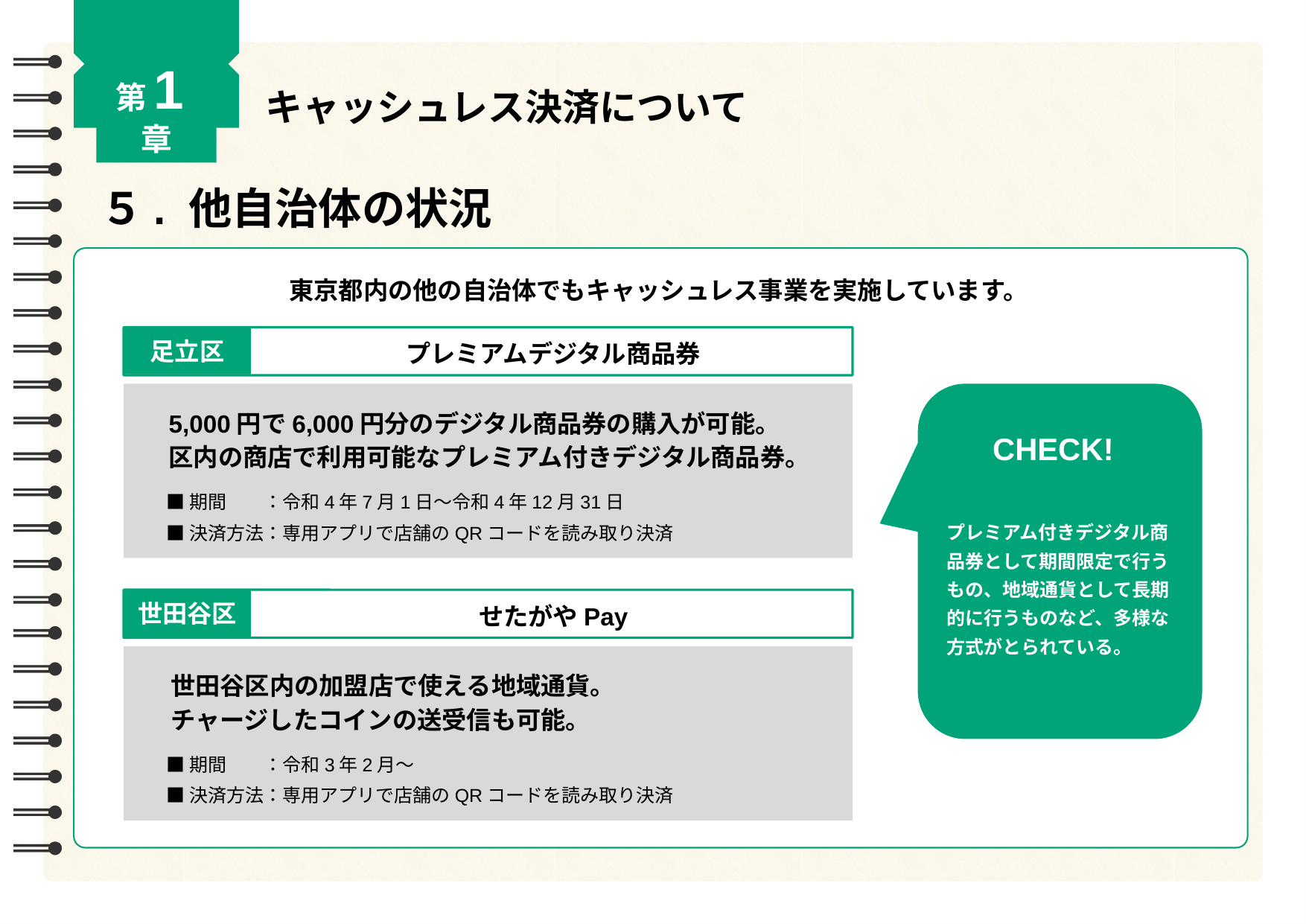

第1章

キャッシュレス決済について
５. 他自治体の状況

東京都内の他の自治体でもキャッシュレス事業を実施しています。

足立区
プレミアムデジタル商品券

CHECK!
プレミアム付きデジタル商品券として期間限定で行うもの、地域通貨として長期的に行うものなど、多様な方式がとられている。
5,000円で6,000円分のデジタル商品券の購入が可能。
区内の商店で利用可能なプレミアム付きデジタル商品券。
■期間　　：令和4年7月1日～令和4年12月31日
■決済方法：専用アプリで店舗のQRコードを読み取り決済

世田谷区
せたがやPay

世田谷区内の加盟店で使える地域通貨。
チャージしたコインの送受信も可能。
■期間　　：令和3年2月～
■決済方法：専用アプリで店舗のQRコードを読み取り決済